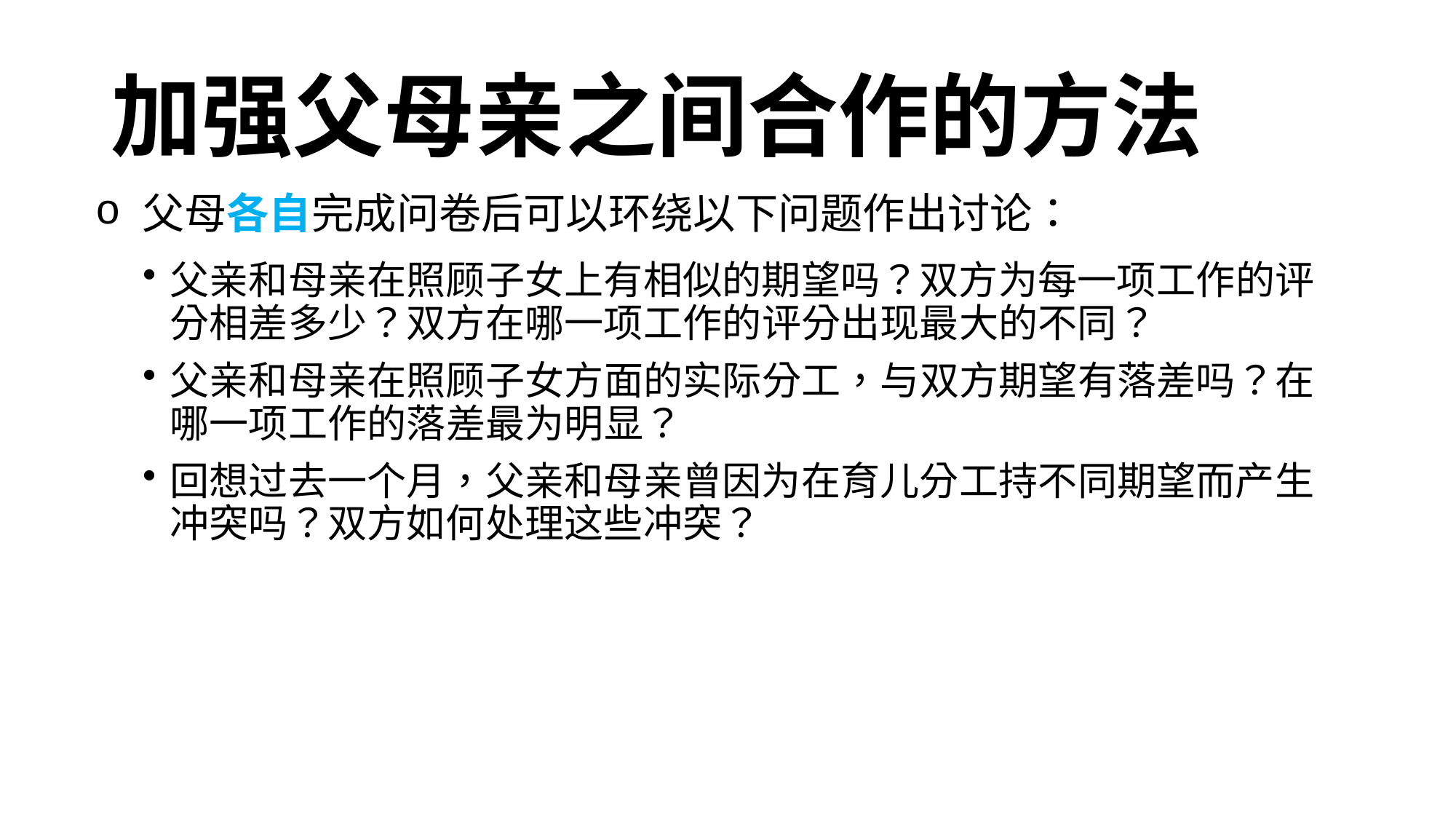

# 加强父母亲之间合作的方法
 父母各自完成问卷后可以环绕以下问题作出讨论：
父亲和母亲在照顾子女上有相似的期望吗？双方为每一项工作的评分相差多少？双方在哪一项工作的评分出现最大的不同？
父亲和母亲在照顾子女方面的实际分工，与双方期望有落差吗？在哪一项工作的落差最为明显？
回想过去一个月，父亲和母亲曾因为在育儿分工持不同期望而产生冲突吗？双方如何处理这些冲突？